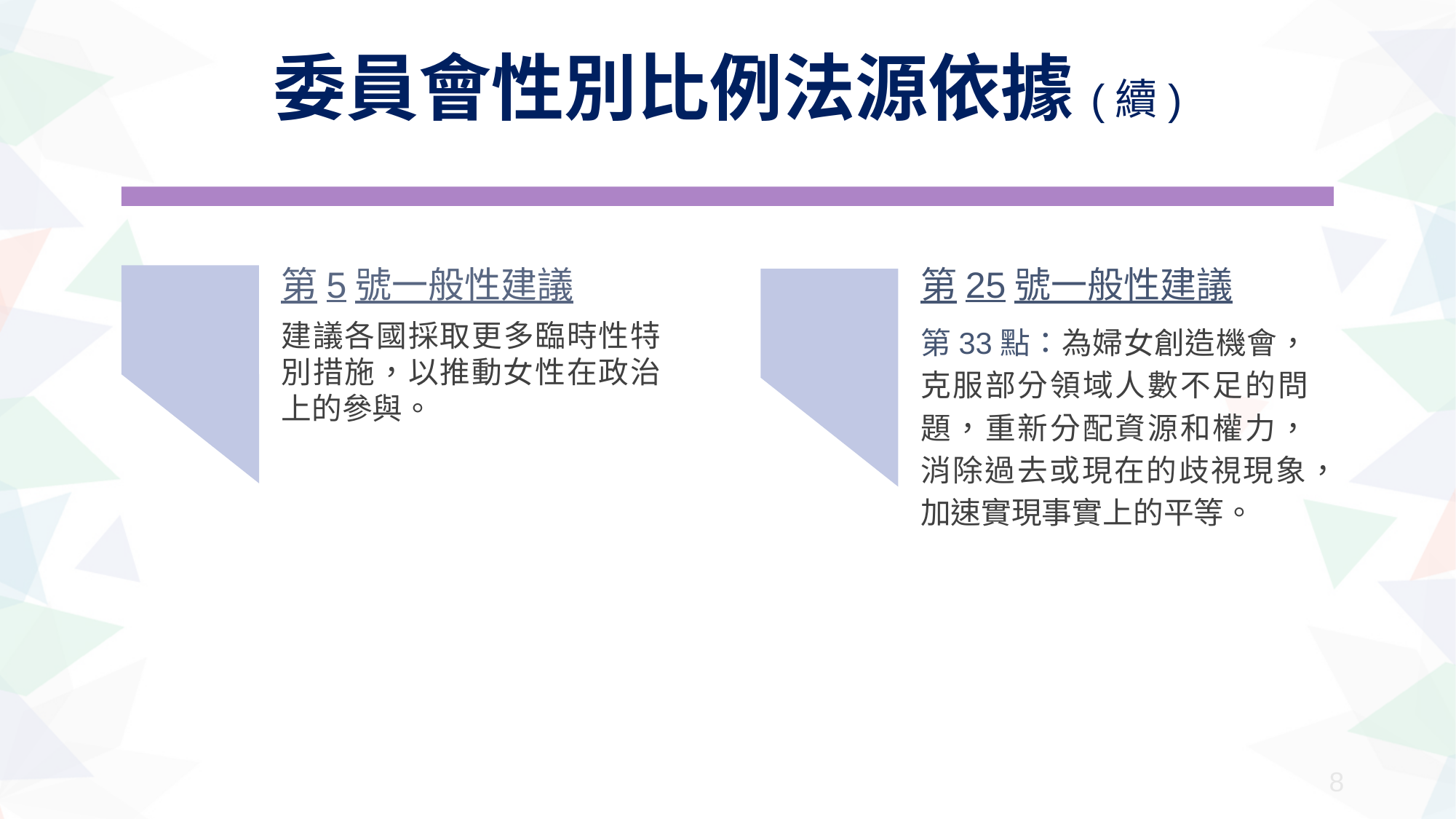

委員會性別比例法源依據(續)

第25號一般性建議
第33點：為婦女創造機會，克服部分領域人數不足的問題，重新分配資源和權力，消除過去或現在的歧視現象，加速實現事實上的平等。

第5號一般性建議
建議各國採取更多臨時性特別措施，以推動女性在政治上的參與。

8